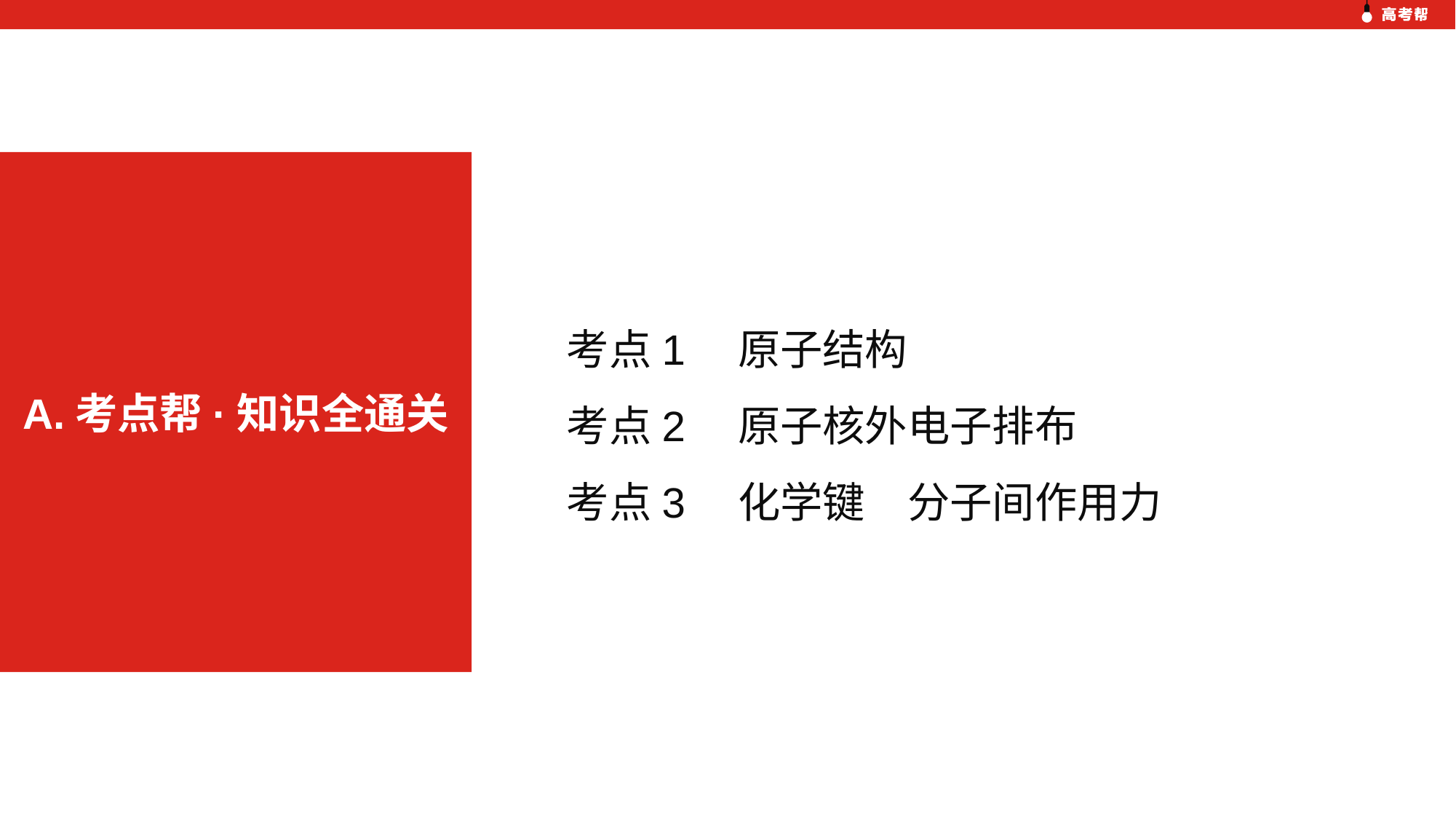

考点1　原子结构
考点2　原子核外电子排布
考点3　化学键　分子间作用力
A.考点帮·知识全通关